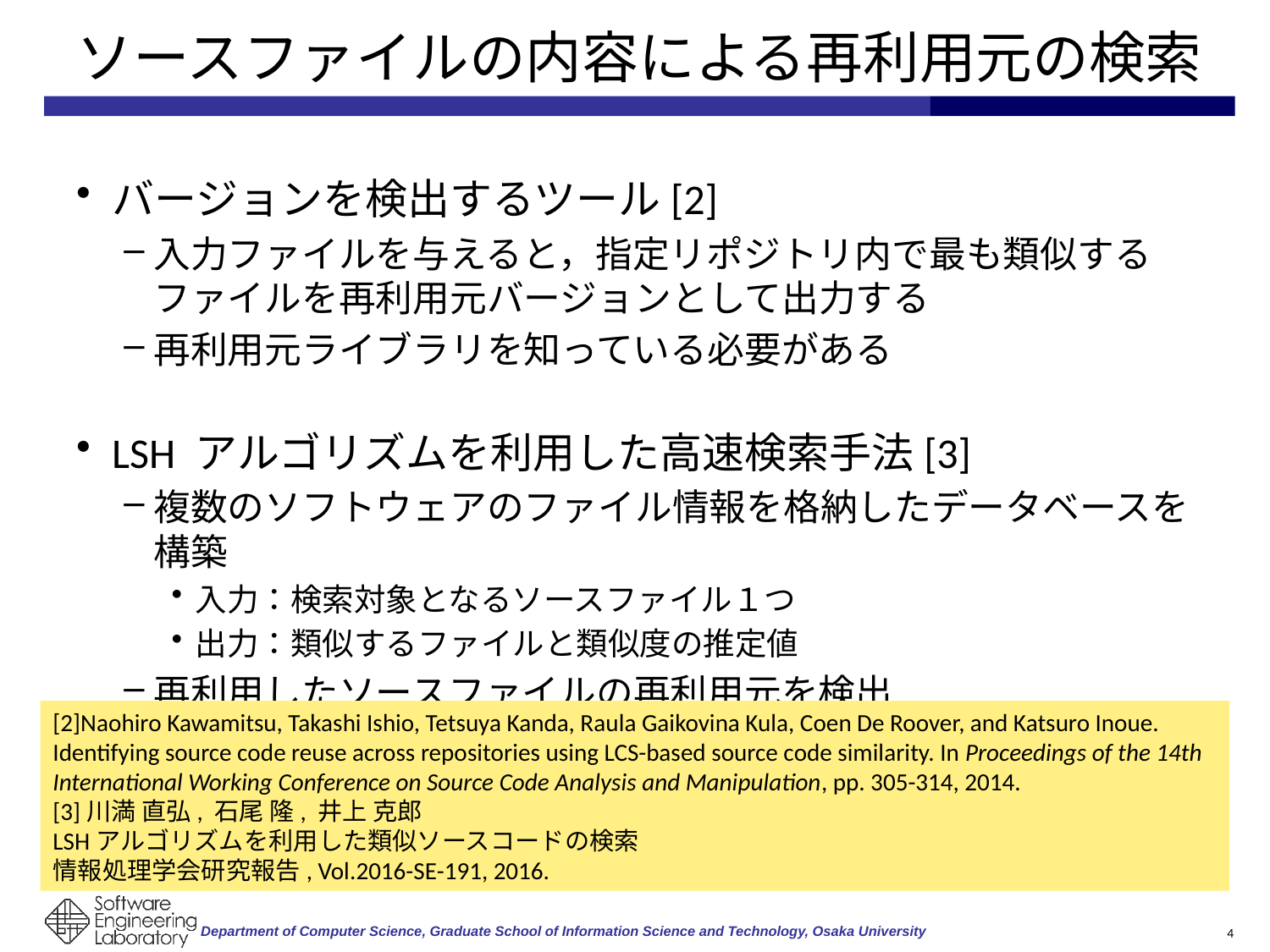

# ソースファイルの内容による再利用元の検索
バージョンを検出するツール[2]
入力ファイルを与えると，指定リポジトリ内で最も類似するファイルを再利用元バージョンとして出力する
再利用元ライブラリを知っている必要がある

LSH アルゴリズムを利用した高速検索手法[3]
複数のソフトウェアのファイル情報を格納したデータベースを構築
入力：検索対象となるソースファイル１つ
出力：類似するファイルと類似度の推定値
再利用したソースファイルの再利用元を検出
[2]Naohiro Kawamitsu, Takashi Ishio, Tetsuya Kanda, Raula Gaikovina Kula, Coen De Roover, and Katsuro Inoue. Identifying source code reuse across repositories using LCS-based source code similarity. In Proceedings of the 14th International Working Conference on Source Code Analysis and Manipulation, pp. 305-314, 2014.
[3]川満 直弘, 石尾 隆, 井上 克郎
LSHアルゴリズムを利用した類似ソースコードの検索
情報処理学会研究報告, Vol.2016-SE-191, 2016.
4